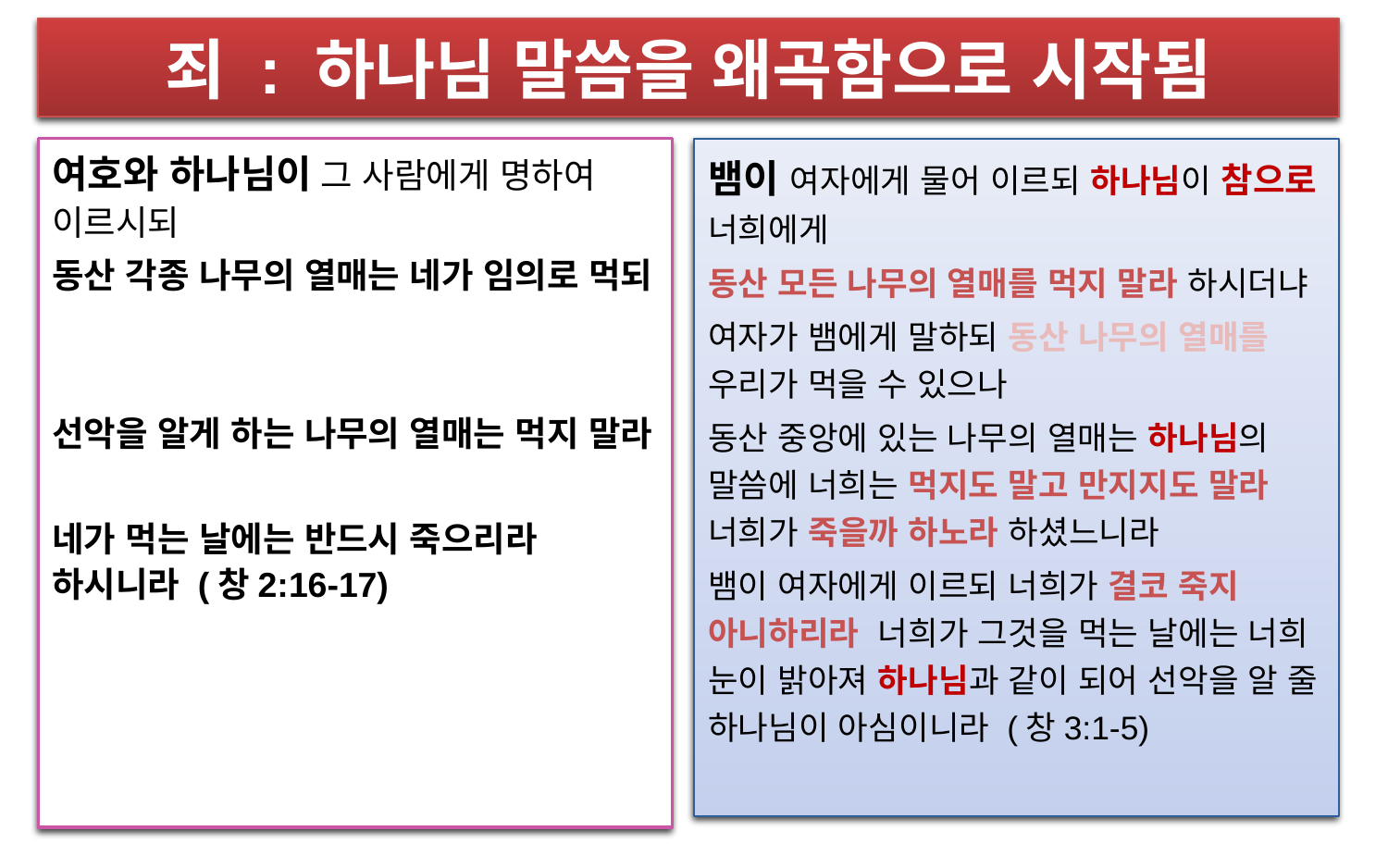

# 죄 : 하나님 말씀을 왜곡함으로 시작됨
여호와 하나님이 그 사람에게 명하여 이르시되
동산 각종 나무의 열매는 네가 임의로 먹되

선악을 알게 하는 나무의 열매는 먹지 말라

네가 먹는 날에는 반드시 죽으리라 하시니라 (창2:16-17)
뱀이 여자에게 물어 이르되 하나님이 참으로 너희에게
동산 모든 나무의 열매를 먹지 말라 하시더냐
여자가 뱀에게 말하되 동산 나무의 열매를 우리가 먹을 수 있으나
동산 중앙에 있는 나무의 열매는 하나님의 말씀에 너희는 먹지도 말고 만지지도 말라 너희가 죽을까 하노라 하셨느니라
뱀이 여자에게 이르되 너희가 결코 죽지 아니하리라  너희가 그것을 먹는 날에는 너희 눈이 밝아져 하나님과 같이 되어 선악을 알 줄 하나님이 아심이니라 (창3:1-5)